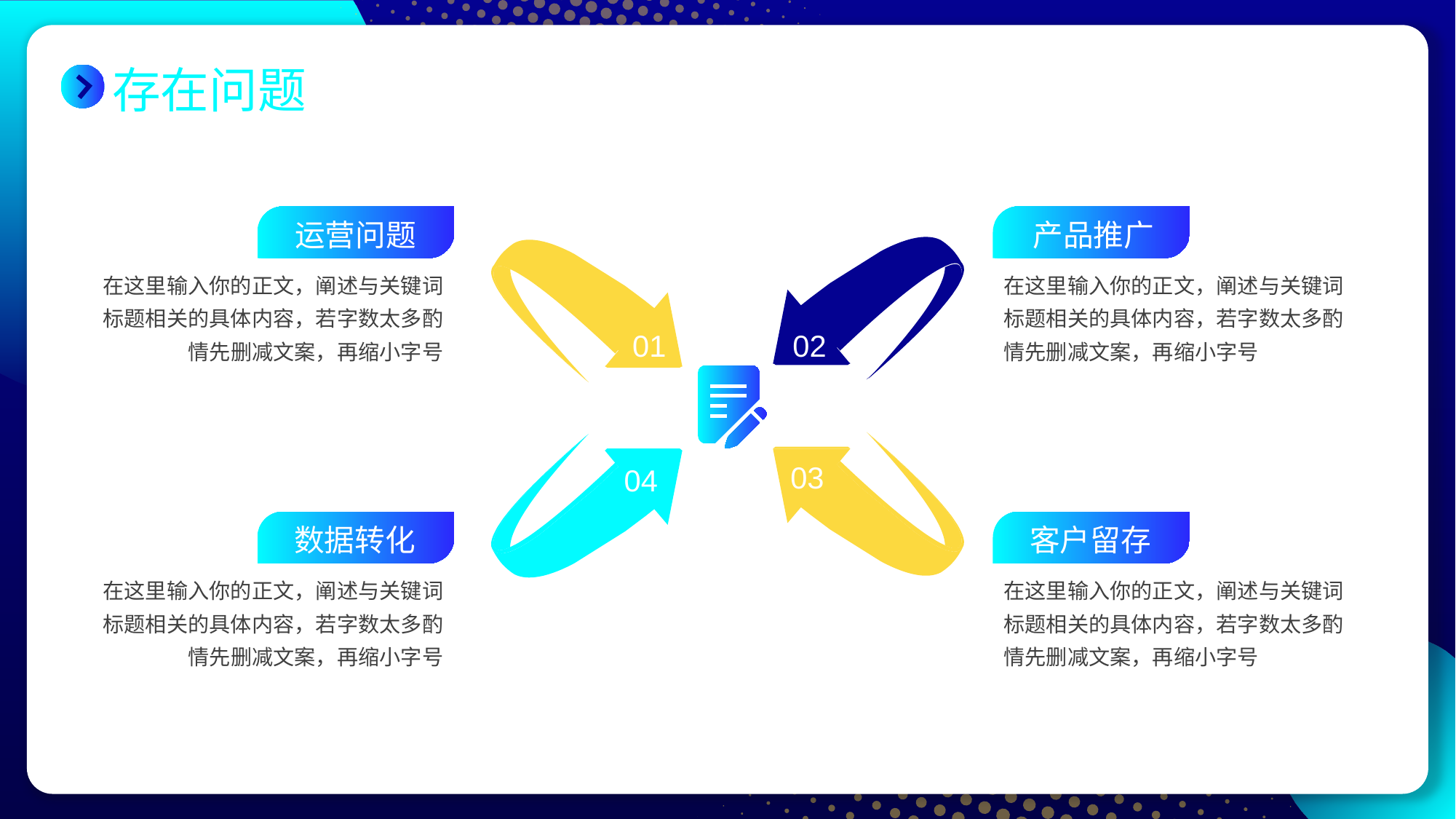

# 存在问题

运营问题
产品推广

01
02

04
03

在这里输入你的正文，阐述与关键词标题相关的具体内容，若字数太多酌情先删减文案，再缩小字号
在这里输入你的正文，阐述与关键词标题相关的具体内容，若字数太多酌情先删减文案，再缩小字号

数据转化
客户留存
在这里输入你的正文，阐述与关键词标题相关的具体内容，若字数太多酌情先删减文案，再缩小字号
在这里输入你的正文，阐述与关键词标题相关的具体内容，若字数太多酌情先删减文案，再缩小字号